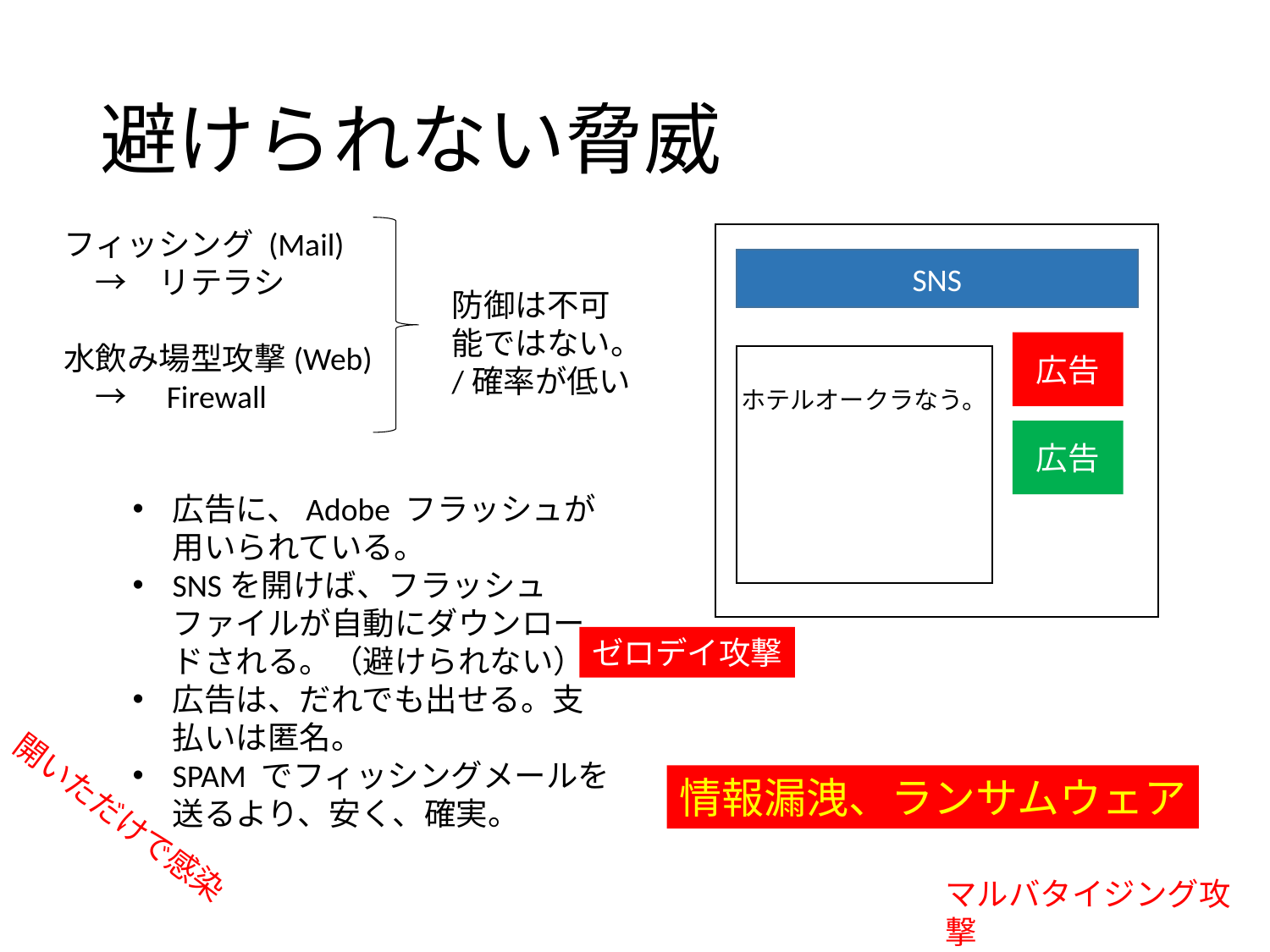

# 避けられない脅威

フィッシング (Mail)
　→　リテラシ

水飲み場型攻撃(Web)
　→　Firewall

SNS
防御は不可能ではない。
/確率が低い
広告

ホテルオークラなう。
広告
広告に、Adobe フラッシュが用いられている。
SNSを開けば、フラッシュファイルが自動にダウンロードされる。（避けられない）
広告は、だれでも出せる。支払いは匿名。
SPAM でフィッシングメールを送るより、安く、確実。
ゼロデイ攻撃
情報漏洩、ランサムウェア
開いただけで感染
マルバタイジング攻撃